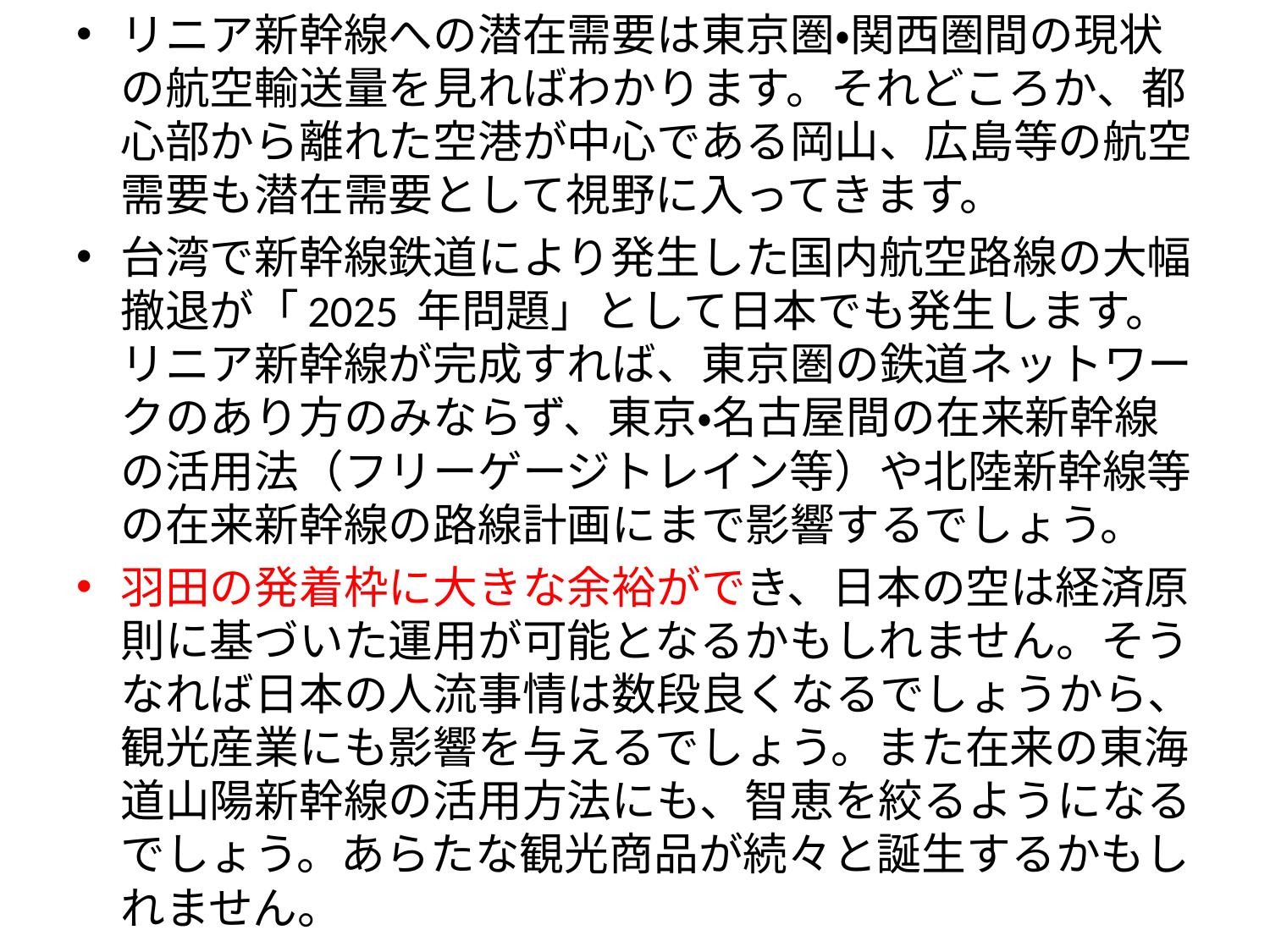

リニア新幹線への潜在需要は東京圏・関西圏間の現状の航空輸送量を見ればわかります。それどころか、都心部から離れた空港が中心である岡山、広島等の航空需要も潜在需要として視野に入ってきます。
台湾で新幹線鉄道により発生した国内航空路線の大幅撤退が「2025 年問題」として日本でも発生します。リニア新幹線が完成すれば、東京圏の鉄道ネットワークのあり方のみならず、東京・名古屋間の在来新幹線の活用法（フリーゲージトレイン等）や北陸新幹線等の在来新幹線の路線計画にまで影響するでしょう。
羽田の発着枠に大きな余裕ができ、日本の空は経済原則に基づいた運用が可能となるかもしれません。そうなれば日本の人流事情は数段良くなるでしょうから、観光産業にも影響を与えるでしょう。また在来の東海道山陽新幹線の活用方法にも、智恵を絞るようになるでしょう。あらたな観光商品が続々と誕生するかもしれません。